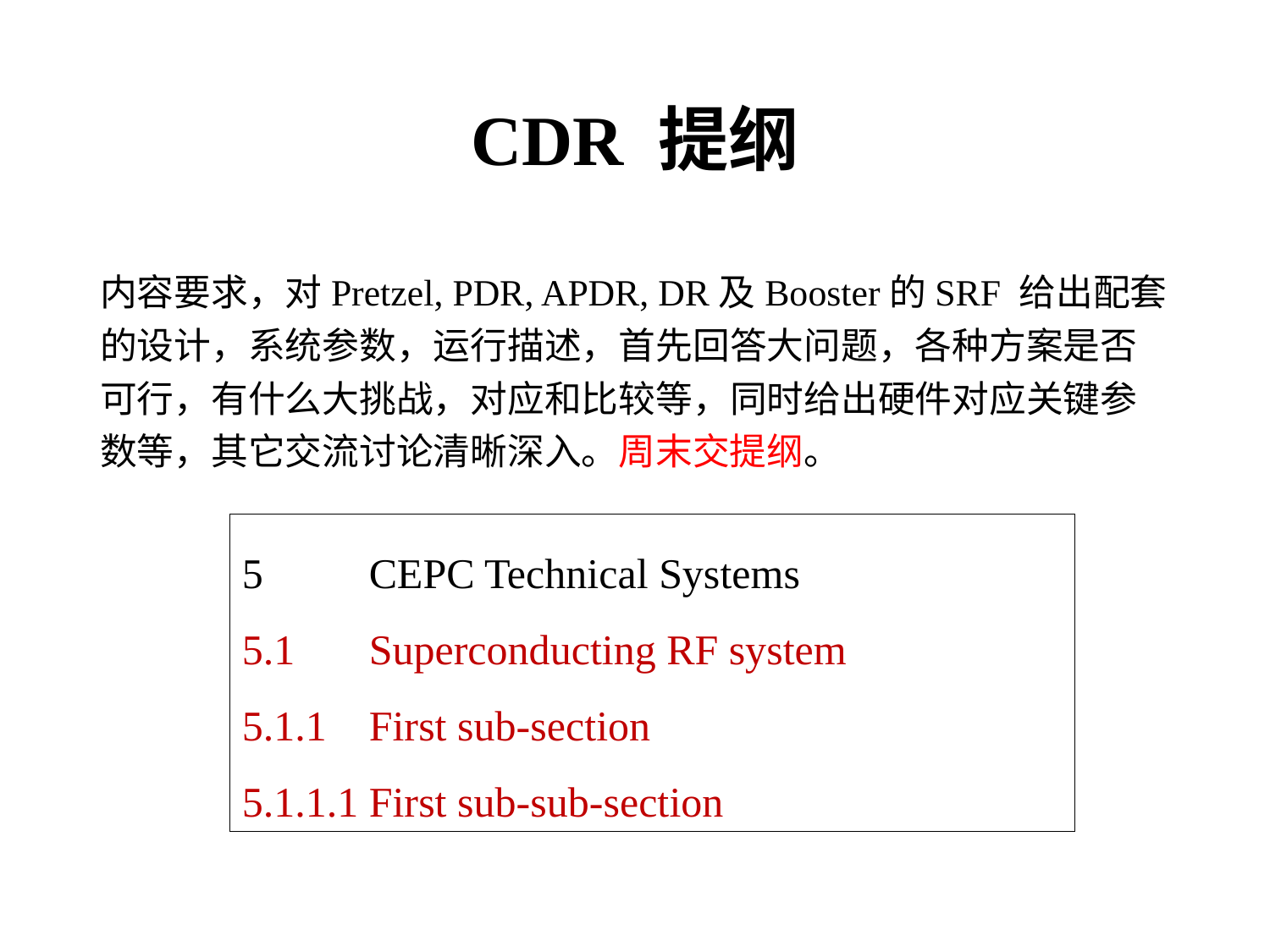

# CDR 提纲
内容要求，对Pretzel, PDR, APDR, DR及Booster的SRF 给出配套的设计，系统参数，运行描述，首先回答大问题，各种方案是否可行，有什么大挑战，对应和比较等，同时给出硬件对应关键参数等，其它交流讨论清晰深入。周末交提纲。
5	CEPC Technical Systems
5.1	Superconducting RF system
5.1.1	First sub-section
5.1.1.1	First sub-sub-section